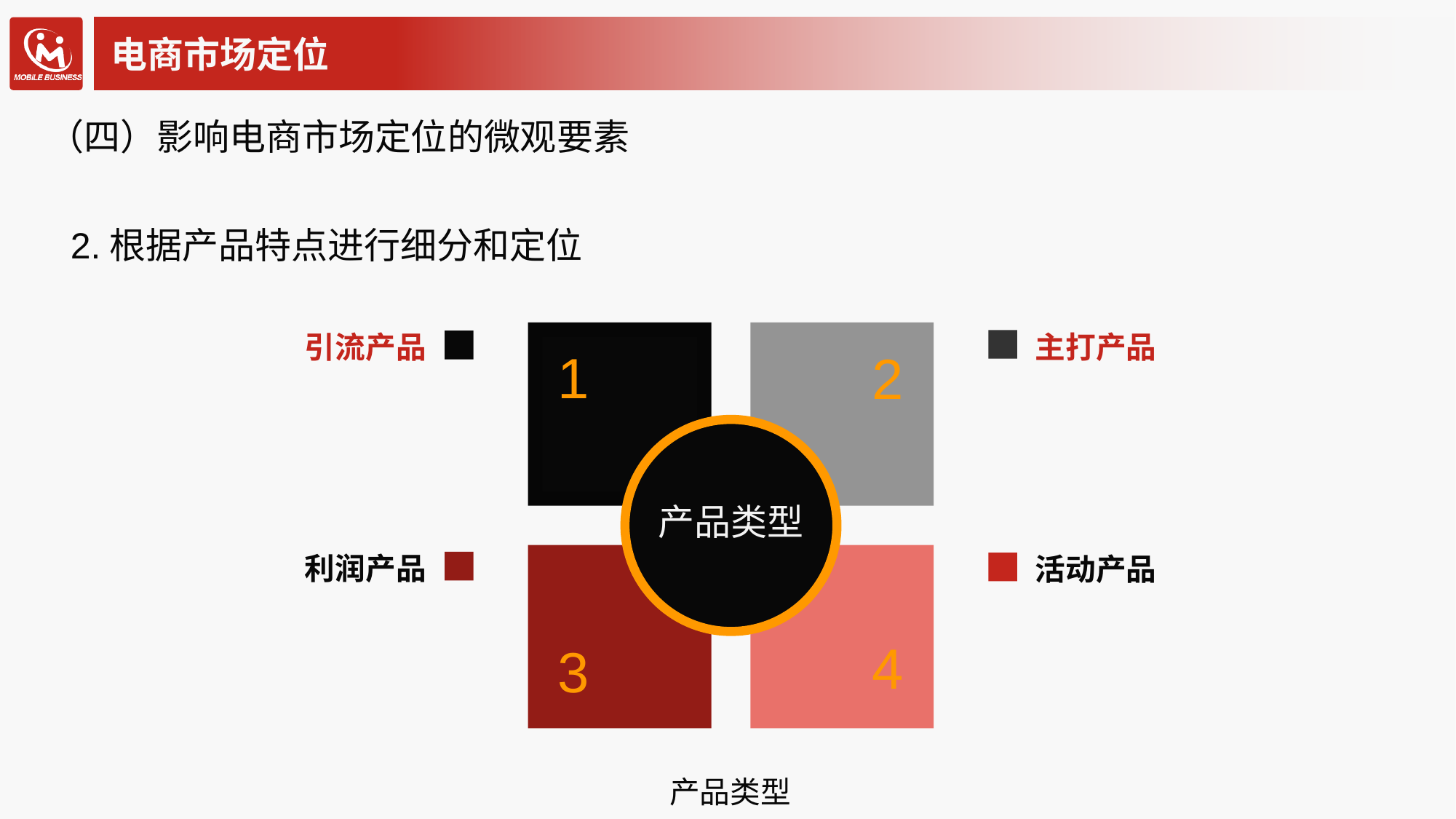

# 电商市场定位
（四）影响电商市场定位的微观要素
2.根据产品特点进行细分和定位

1

2
主打产品

引流产品

产品类型
利润产品

3

4
活动产品

产品类型